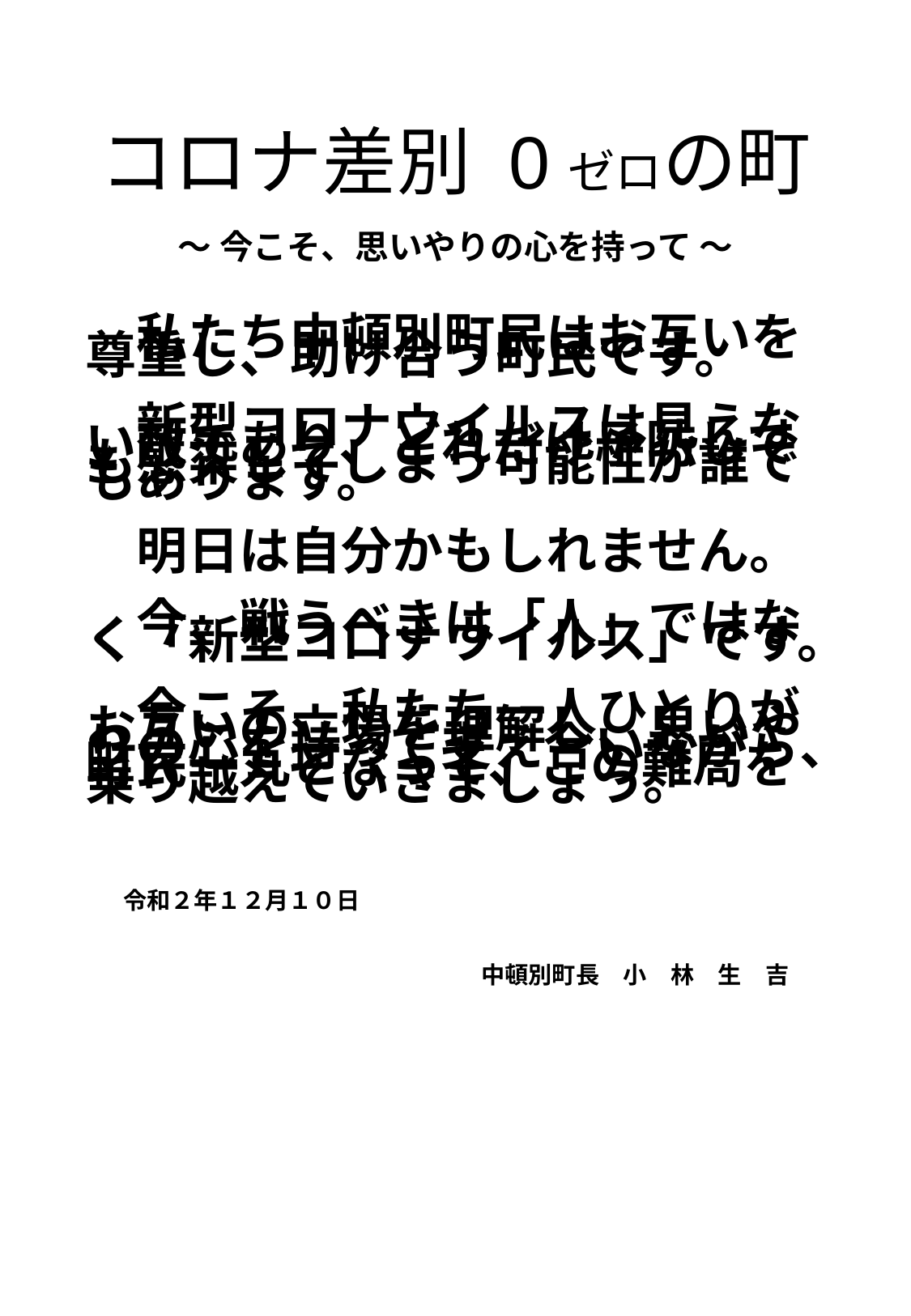

# コロナ差別 0ゼロの町

～ 今こそ、思いやりの心を持って ～
　私たち中頓別町民はお互いを尊重し、助け合う町民です。

　新型コロナウイルスは見えない敵であり、どれだけ予防しても感染してしまう可能性が誰でもあります。

　明日は自分かもしれません。

　今、戦うべきは「人」ではなく「新型コロナウイルス」です。

　今こそ、私たち一人ひとりがお互いの立場を理解し、思いやりの心を持って支え合いながら、町民一丸となって、この難局を乗り越えていきましょう。

令和２年１２月１０日
中頓別町長　小　林　生　吉